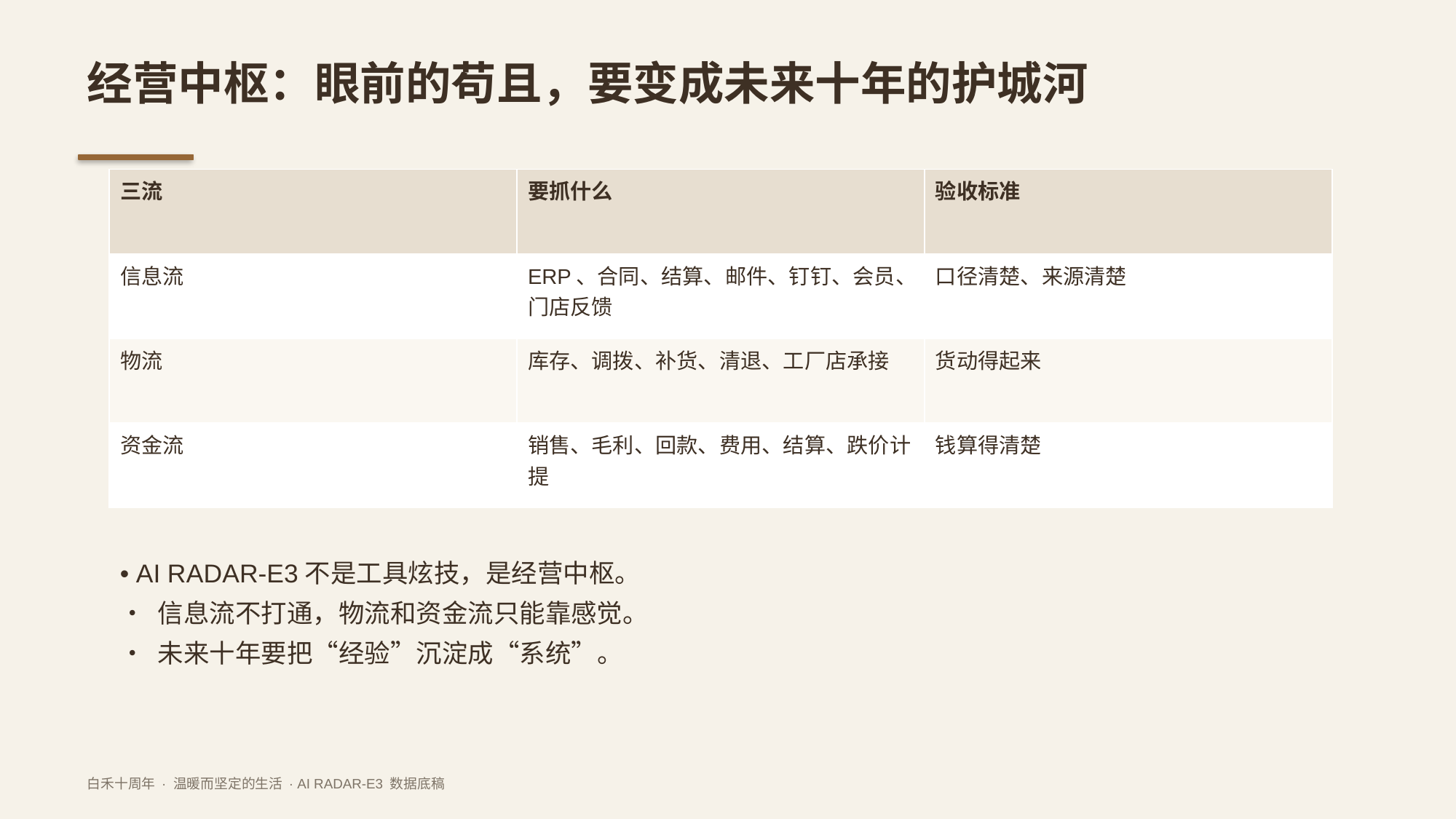

经营中枢：眼前的苟且，要变成未来十年的护城河

| 三流 | 要抓什么 | 验收标准 |
| --- | --- | --- |
| 信息流 | ERP、合同、结算、邮件、钉钉、会员、门店反馈 | 口径清楚、来源清楚 |
| 物流 | 库存、调拨、补货、清退、工厂店承接 | 货动得起来 |
| 资金流 | 销售、毛利、回款、费用、结算、跌价计提 | 钱算得清楚 |
• AI RADAR-E3不是工具炫技，是经营中枢。
• 信息流不打通，物流和资金流只能靠感觉。
• 未来十年要把“经验”沉淀成“系统”。
白禾十周年 · 温暖而坚定的生活 · AI RADAR-E3 数据底稿